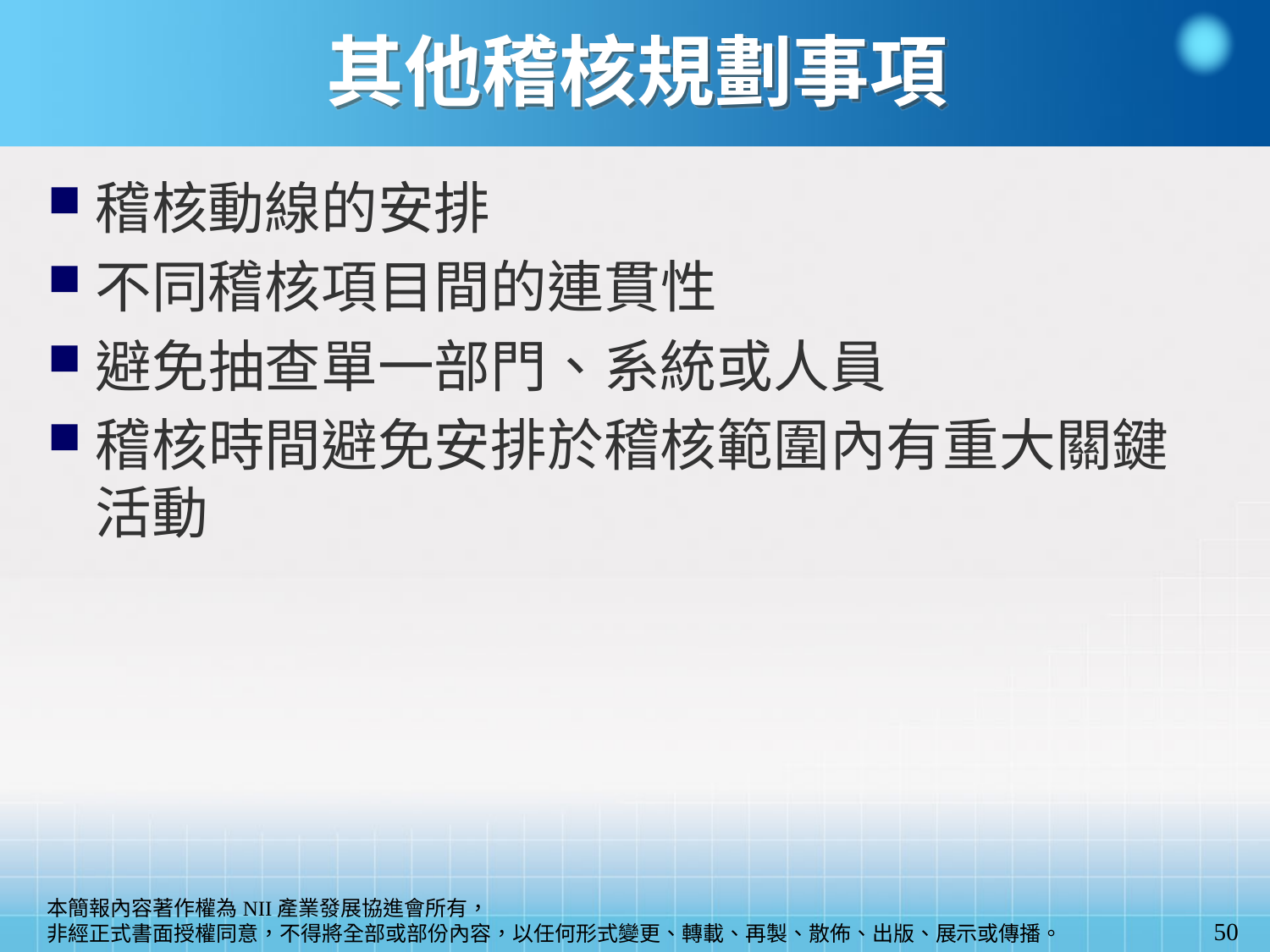

其他稽核規劃事項
稽核動線的安排
不同稽核項目間的連貫性
避免抽查單一部門、系統或人員
稽核時間避免安排於稽核範圍內有重大關鍵活動
50